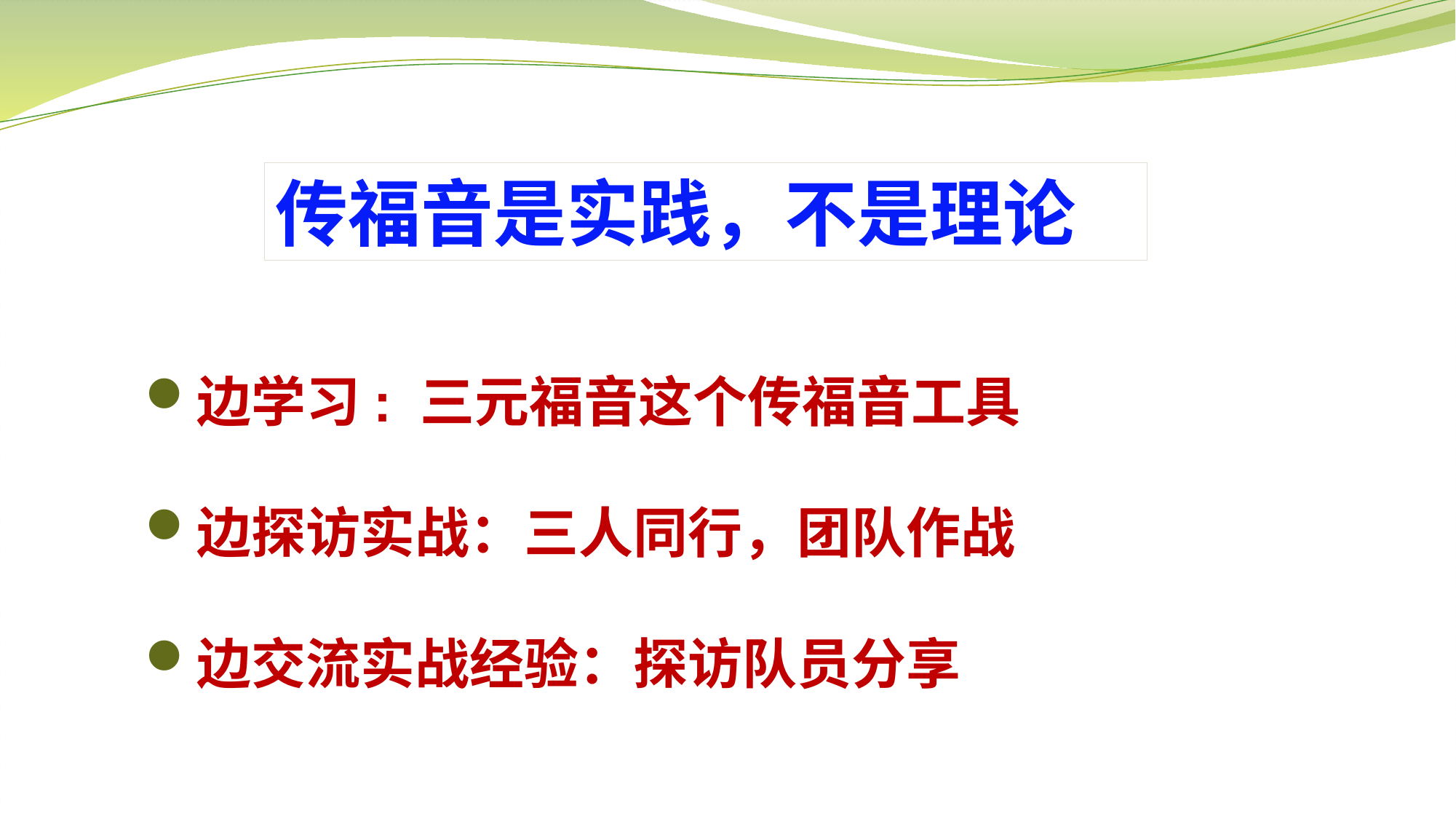

传福音是实践，不是理论
边学习: 三元福音这个传福音工具

边探访实战：三人同行，团队作战

边交流实战经验：探访队员分享
#